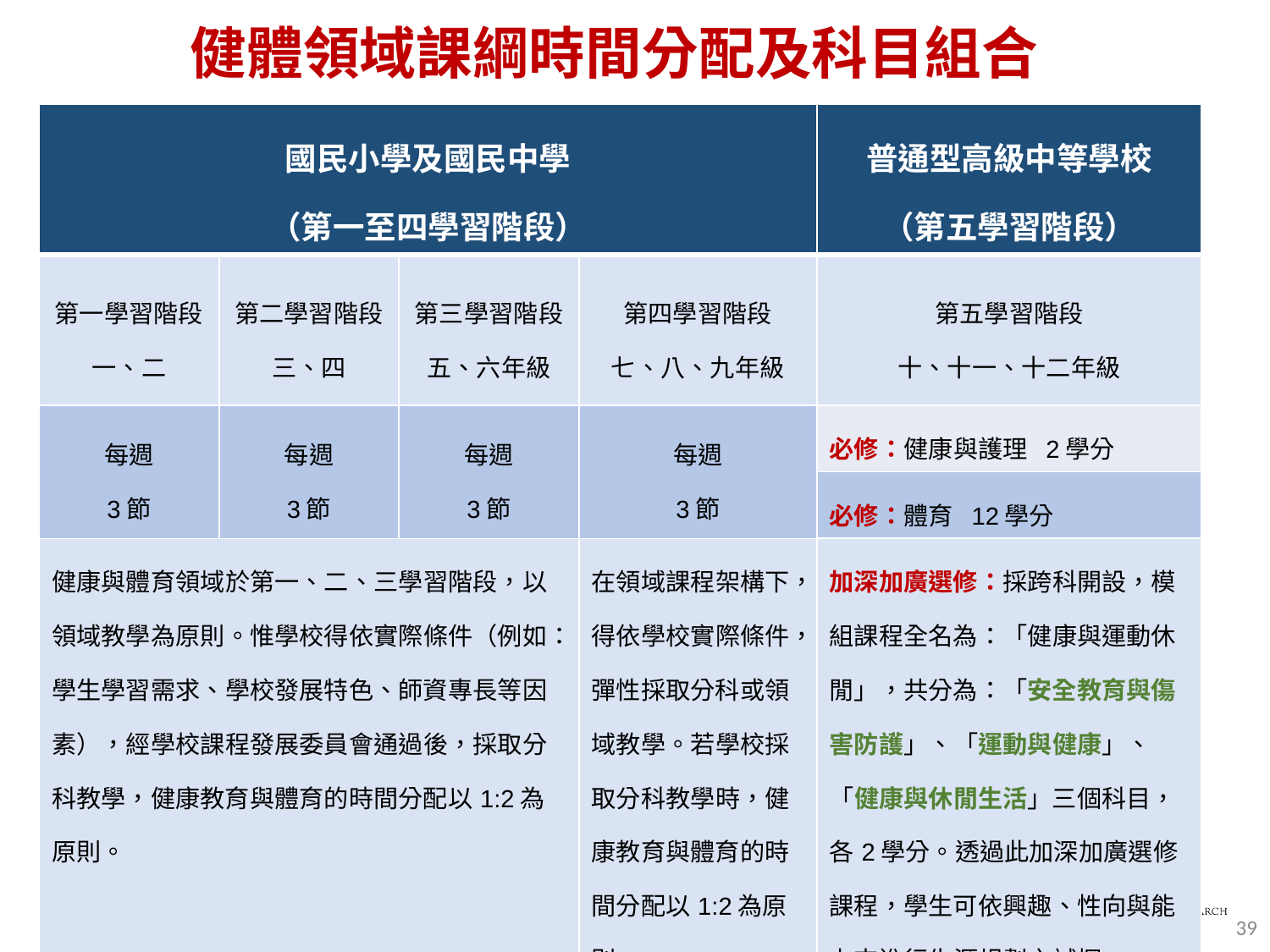

健體領域課綱時間分配及科目組合
| 國民小學及國民中學 （第一至四學習階段） |  |  |  | 普通型高級中等學校 （第五學習階段） |
| --- | --- | --- | --- | --- |
| 第一學習階段 一、二 | 第二學習階段 三、四 | 第三學習階段 五、六年級 | 第四學習階段 七、八、九年級 | 第五學習階段 十、十一、十二年級 |
| 每週 3節 | 每週 3節 | 每週 3節 | 每週 3節 | 必修：健康與護理 2學分 |
|  |  |  |  | 必修：體育 12學分 |
| 健康與體育領域於第一、二、三學習階段，以領域教學為原則。惟學校得依實際條件（例如：學生學習需求、學校發展特色、師資專長等因素），經學校課程發展委員會通過後，採取分科教學，健康教育與體育的時間分配以1:2為原則。 |  |  | 在領域課程架構下，得依學校實際條件，彈性採取分科或領域教學。若學校採取分科教學時，健康教育與體育的時間分配以1:2為原則。 | 加深加廣選修：採跨科開設，模組課程全名為：「健康與運動休閒」，共分為：「安全教育與傷害防護」、「運動與健康」、「健康與休閒生活」三個科目，各2學分。透過此加深加廣選修課程，學生可依興趣、性向與能力來進行生涯規劃之試探。 |
39